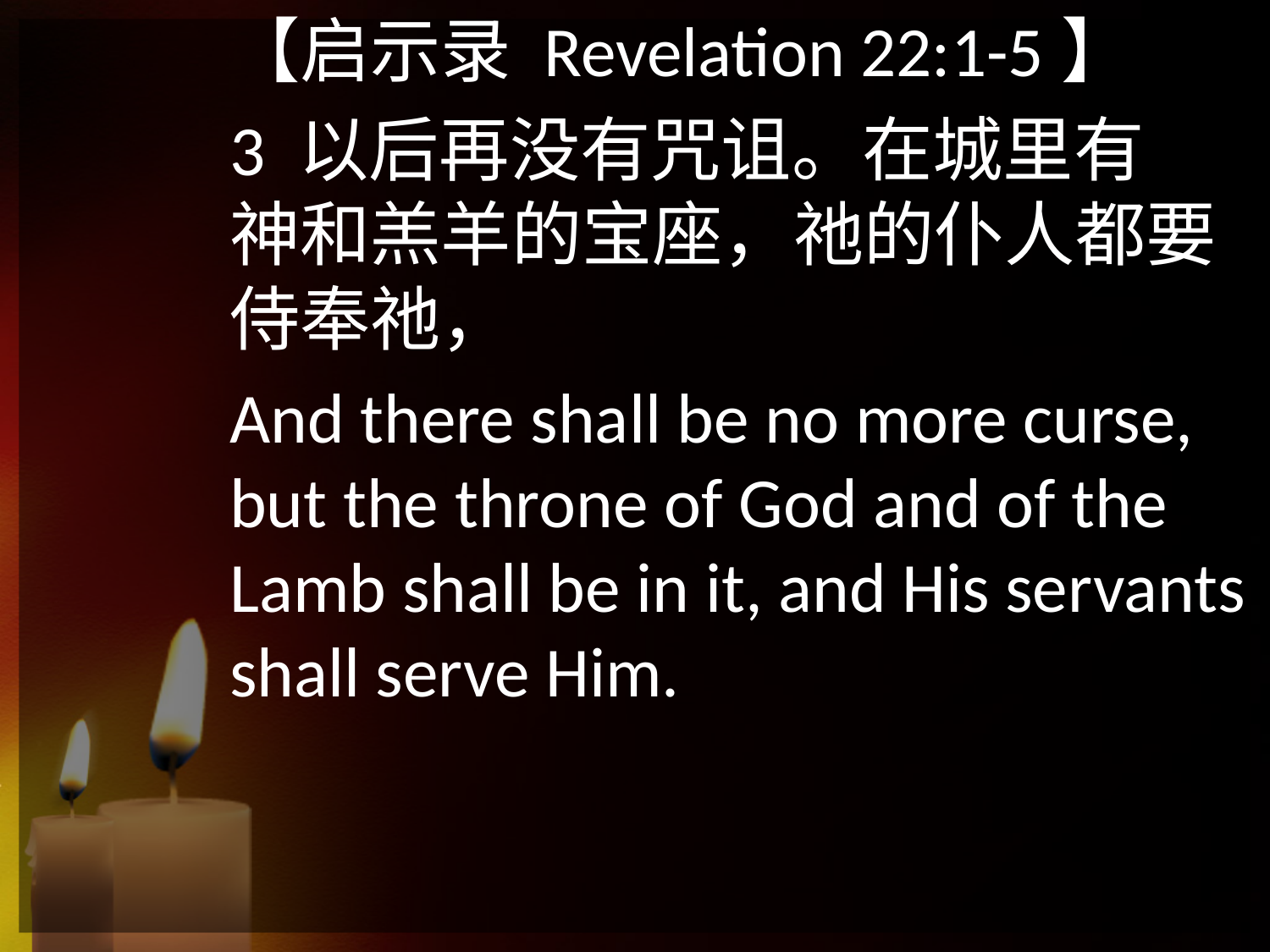

【启示录 Revelation 22:1-5】
3 以后再没有咒诅。在城里有　神和羔羊的宝座，祂的仆人都要侍奉祂，
And there shall be no more curse, but the throne of God and of the Lamb shall be in it, and His servants shall serve Him.